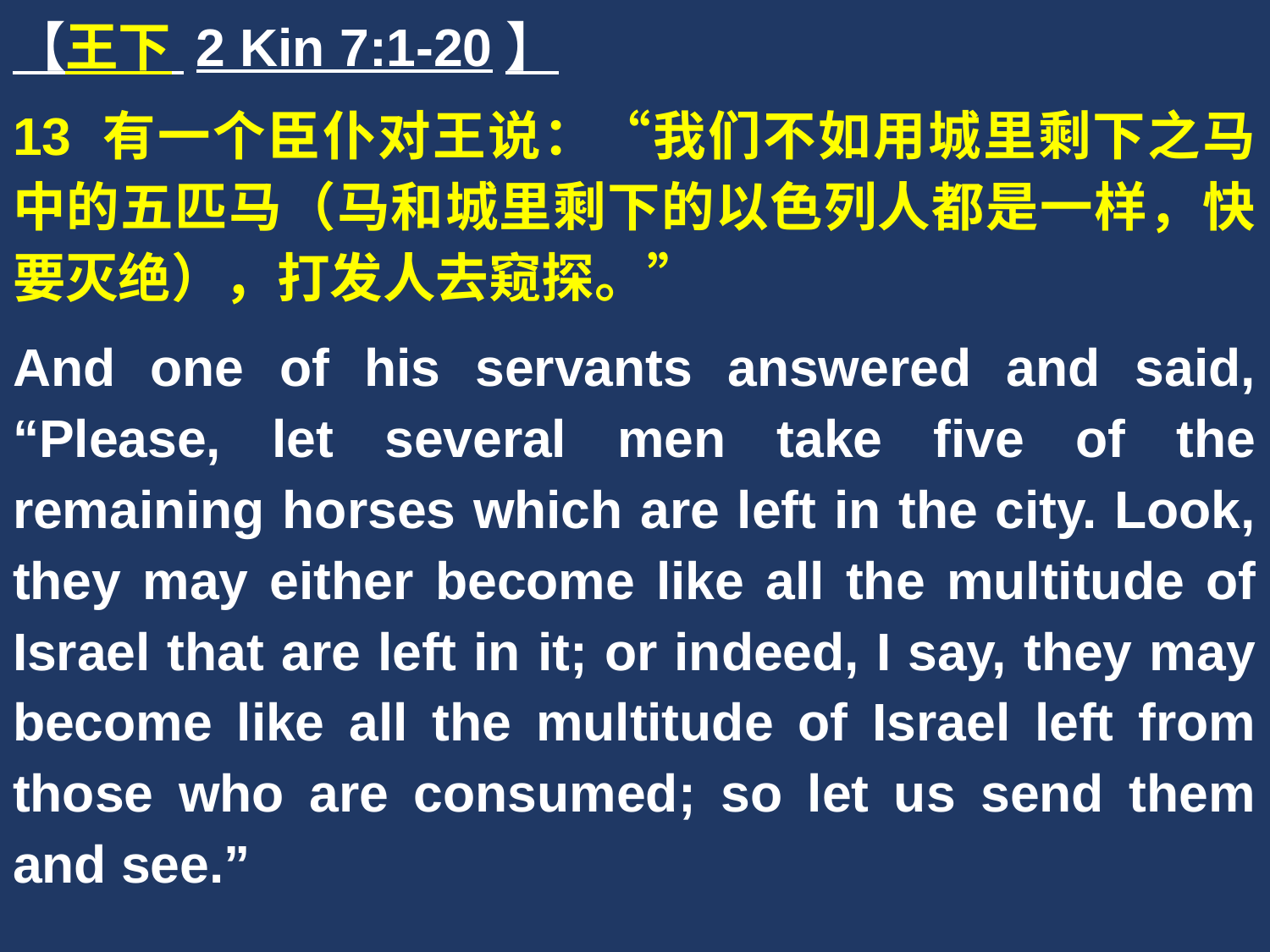

【王下 2 Kin 7:1-20】
13 有一个臣仆对王说：“我们不如用城里剩下之马中的五匹马（马和城里剩下的以色列人都是一样，快要灭绝），打发人去窥探。”
And one of his servants answered and said, “Please, let several men take five of the remaining horses which are left in the city. Look, they may either become like all the multitude of Israel that are left in it; or indeed, I say, they may become like all the multitude of Israel left from those who are consumed; so let us send them and see.”